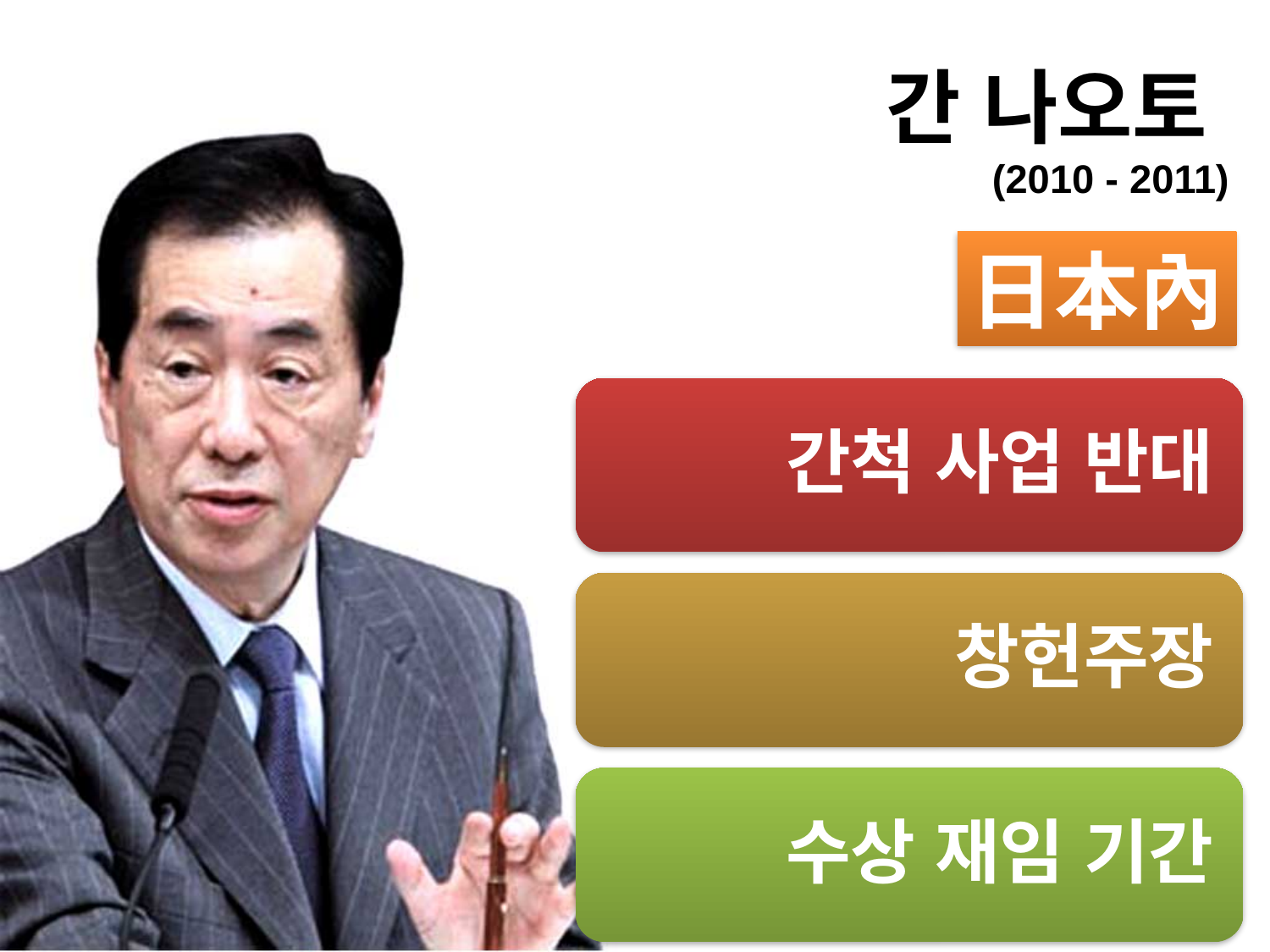

# 간 나오토 (2010 - 2011)
日本內
간척 사업 반대
창헌주장
수상 재임 기간